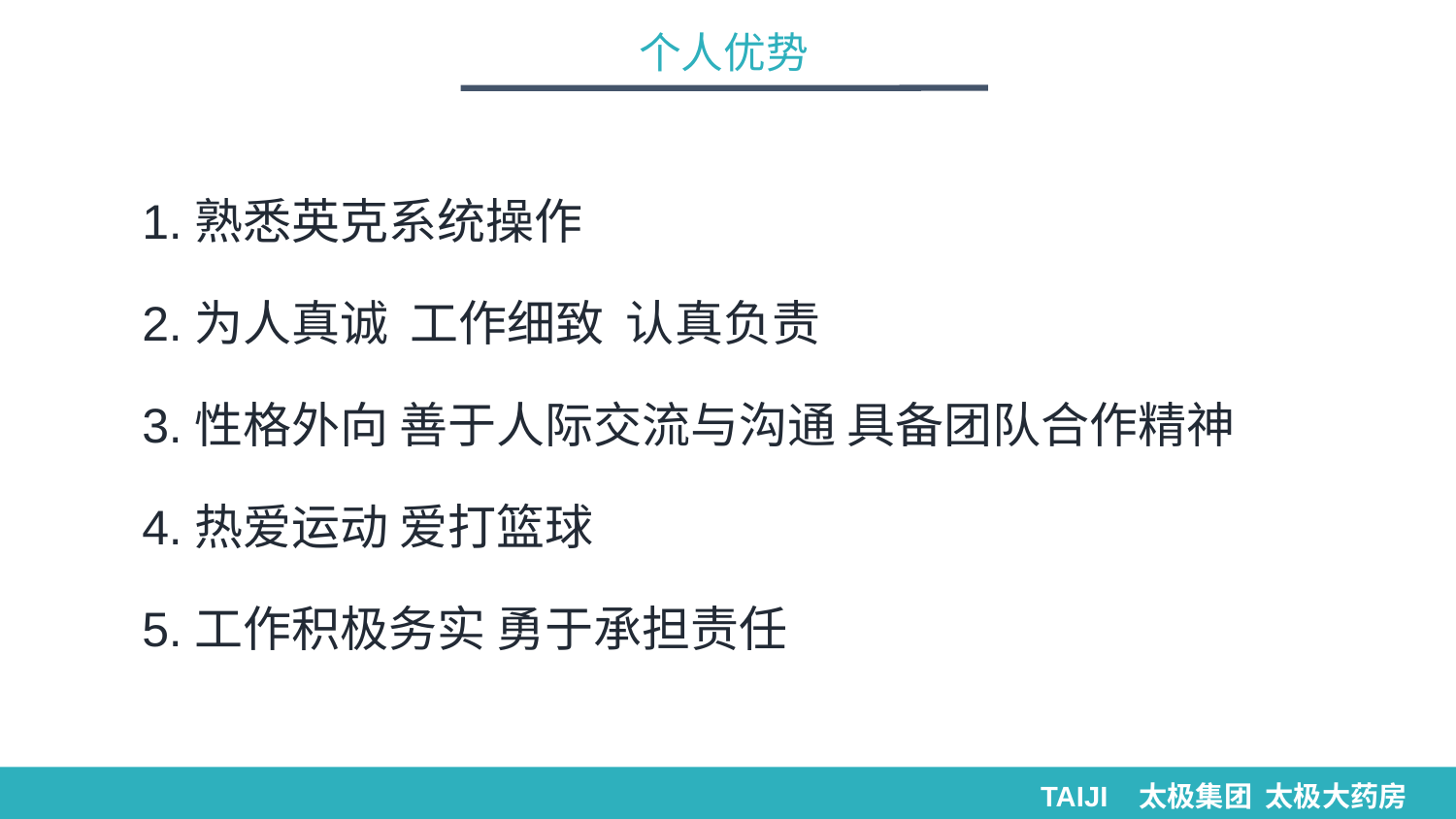

个人优势
1.熟悉英克系统操作
2.为人真诚  工作细致  认真负责
3.性格外向 善于人际交流与沟通 具备团队合作精神
4.热爱运动 爱打篮球
5.工作积极务实 勇于承担责任

TAIJI   太极集团  太极大药房